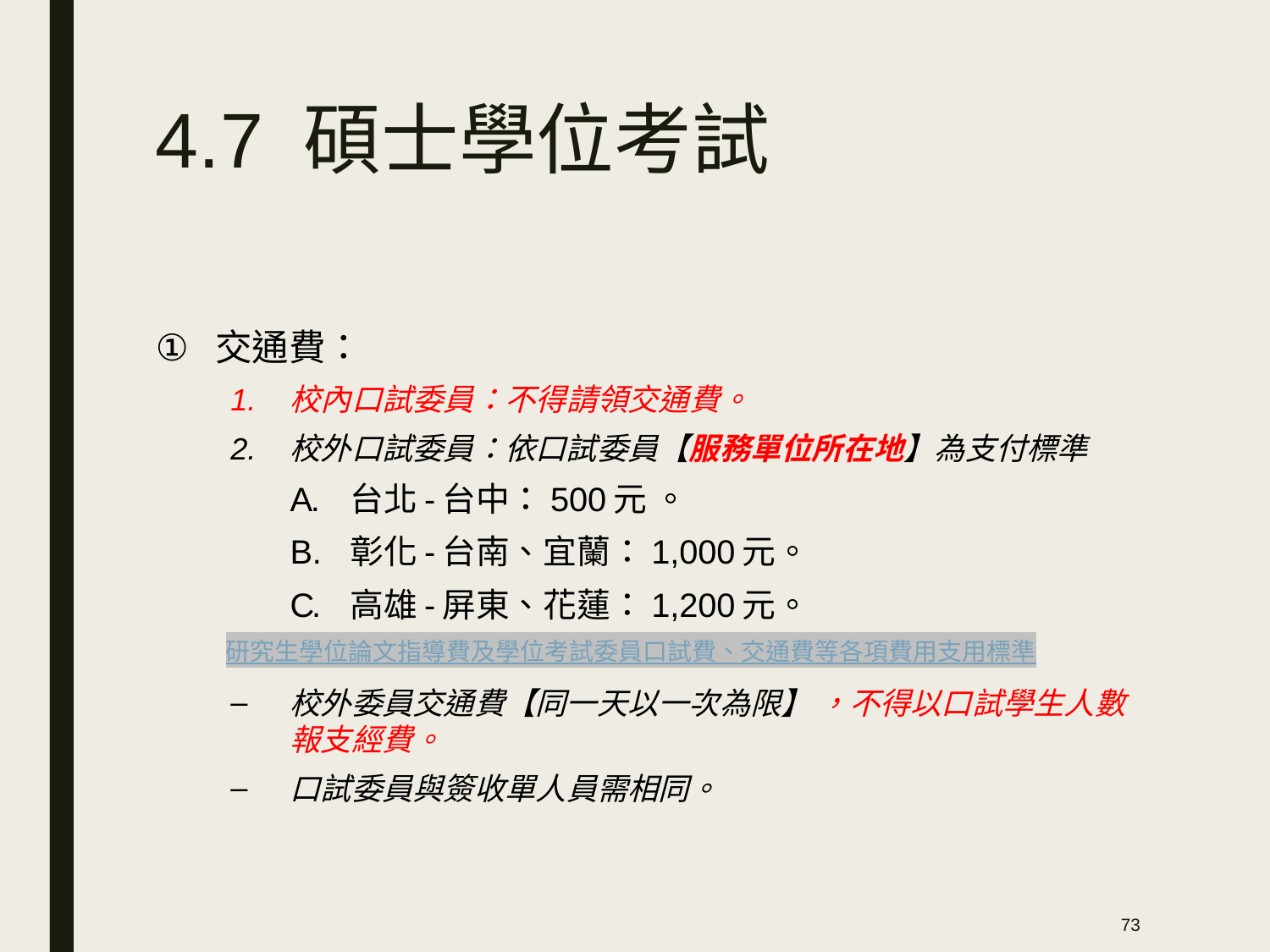

# 4.7 碩士學位考試
交通費：
校內口試委員：不得請領交通費。
校外口試委員：依口試委員【服務單位所在地】為支付標準
台北-台中：500元 。
彰化-台南、宜蘭：1,000元。
高雄-屏東、花蓮：1,200元。
研究生學位論文指導費及學位考試委員口試費、交通費等各項費用支用標準
校外委員交通費【同一天以一次為限】 ，不得以口試學生人數報支經費。
口試委員與簽收單人員需相同。
73